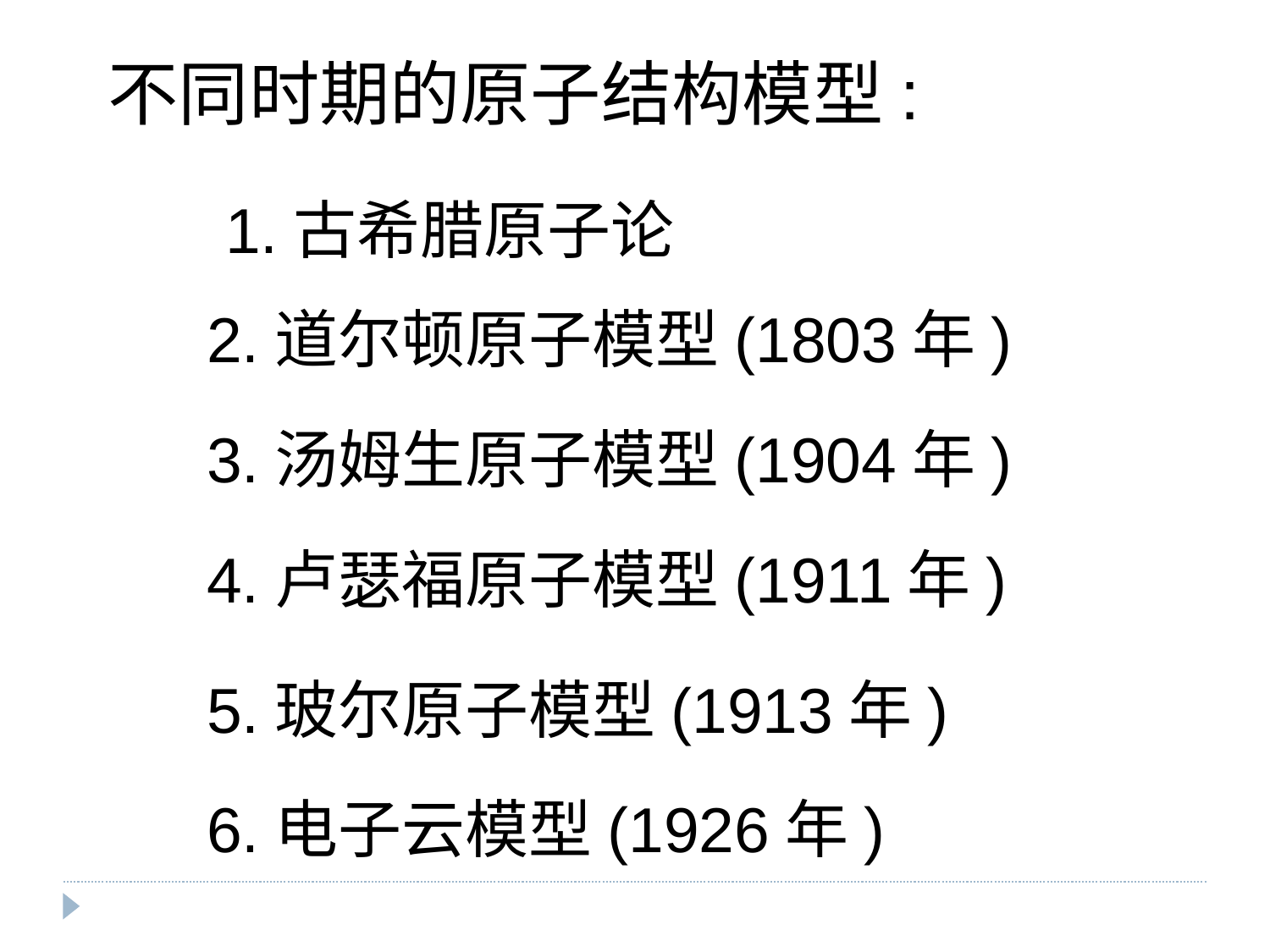

不同时期的原子结构模型:
1.古希腊原子论
2.道尔顿原子模型(1803年)

3.汤姆生原子模型(1904年)

4.卢瑟福原子模型(1911年)
5.玻尔原子模型(1913年)

6.电子云模型(1926年)